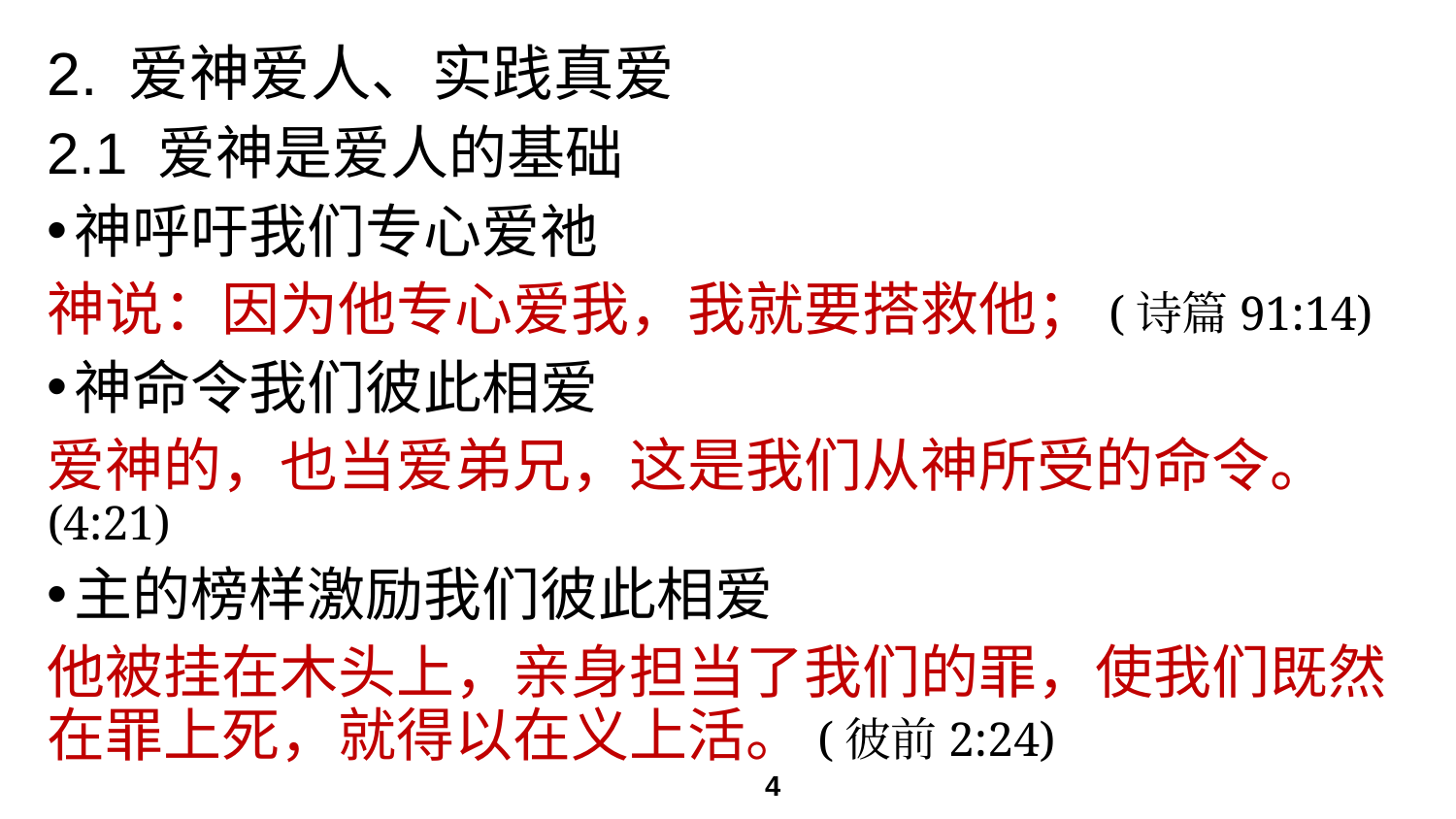

# 2. 爱神爱人、实践真爱
2.1 爱神是爱人的基础
神呼吁我们专心爱祂
神说：因为他专心爱我，我就要搭救他；(诗篇91:14)
神命令我们彼此相爱
爱神的，也当爱弟兄，这是我们从神所受的命令。(4:21)
主的榜样激励我们彼此相爱
他被挂在木头上，亲身担当了我们的罪，使我们既然在罪上死，就得以在义上活。(彼前2:24)

4